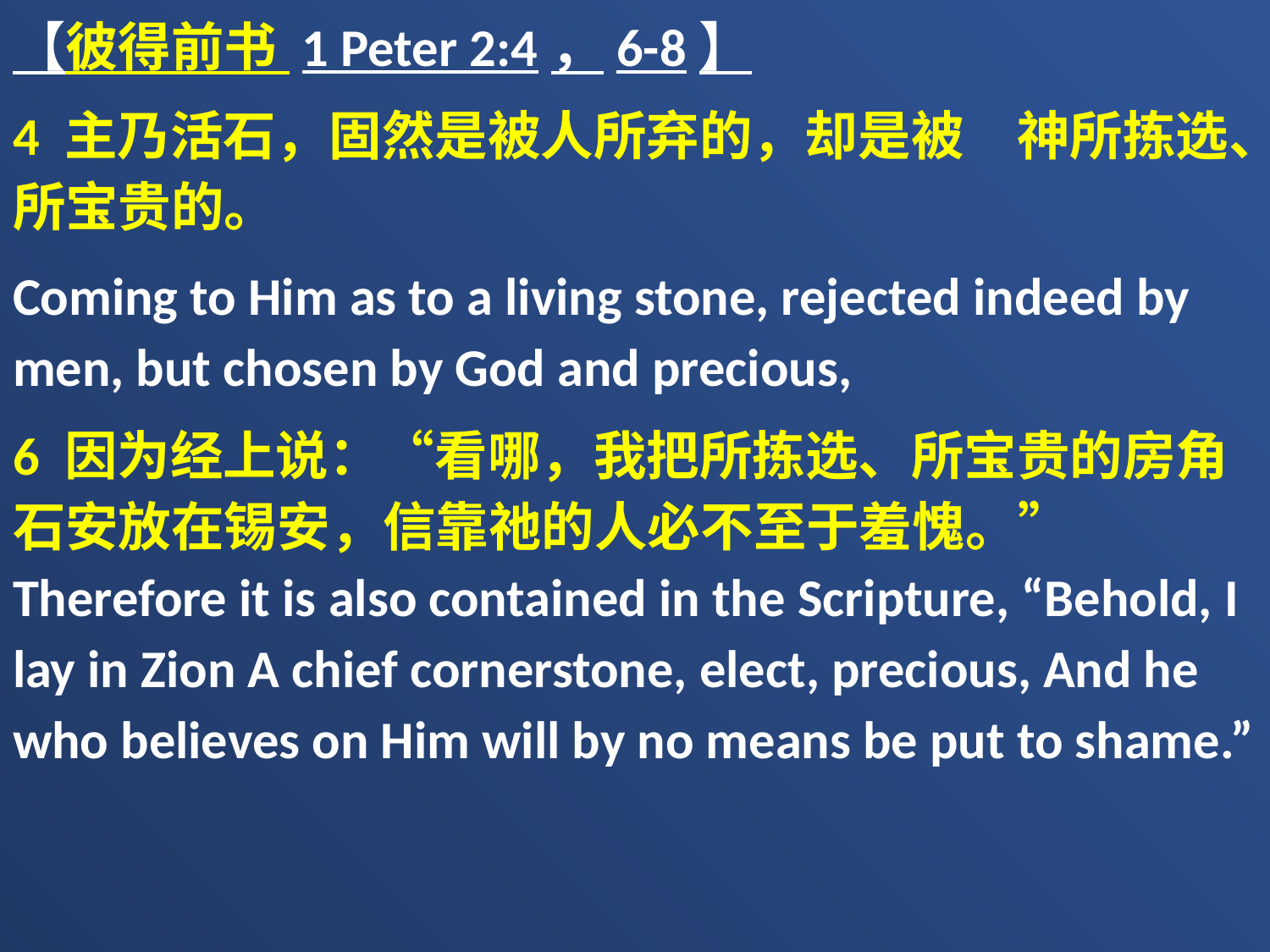

【彼得前书 1 Peter 2:4，6-8】
4 主乃活石，固然是被人所弃的，却是被　神所拣选、所宝贵的。
Coming to Him as to a living stone, rejected indeed by men, but chosen by God and precious,
6 因为经上说：“看哪，我把所拣选、所宝贵的房角石安放在锡安，信靠祂的人必不至于羞愧。” Therefore it is also contained in the Scripture, “Behold, I lay in Zion A chief cornerstone, elect, precious, And he who believes on Him will by no means be put to shame.”